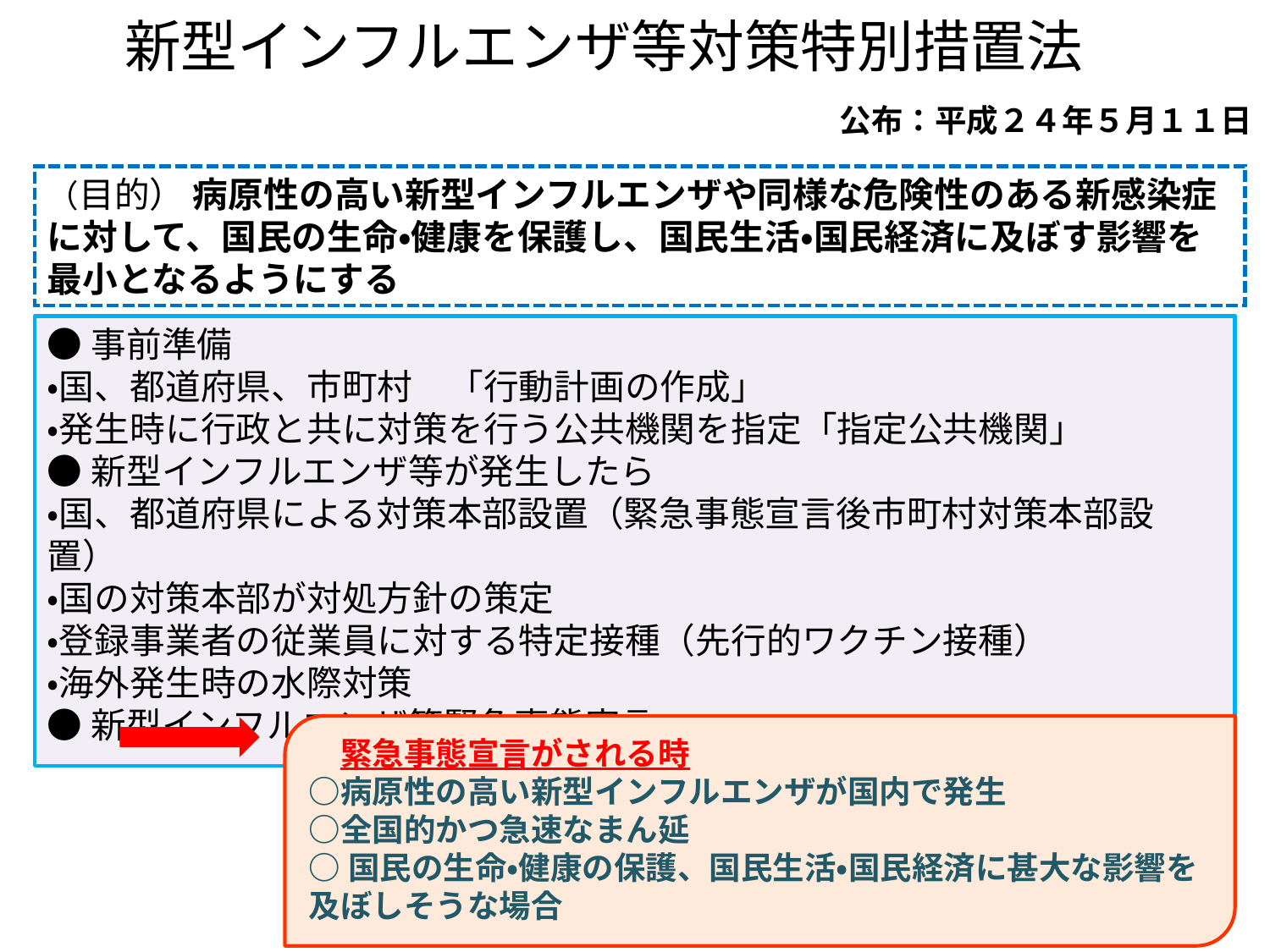

新型インフルエンザ等対策特別措置法
公布：平成２４年５月１１日
（目的） 病原性の高い新型インフルエンザや同様な危険性のある新感染症に対して、国民の生命・健康を保護し、国民生活・国民経済に及ぼす影響を最小となるようにする
●事前準備
・国、都道府県、市町村　「行動計画の作成」
・発生時に行政と共に対策を行う公共機関を指定「指定公共機関」
●新型インフルエンザ等が発生したら
・国、都道府県による対策本部設置（緊急事態宣言後市町村対策本部設置）
・国の対策本部が対処方針の策定
・登録事業者の従業員に対する特定接種（先行的ワクチン接種）
・海外発生時の水際対策
●新型インフルエンザ等緊急事態宣言

　緊急事態宣言がされる時
○病原性の高い新型インフルエンザが国内で発生
○全国的かつ急速なまん延
○国民の生命・健康の保護、国民生活・国民経済に甚大な影響を及ぼしそうな場合